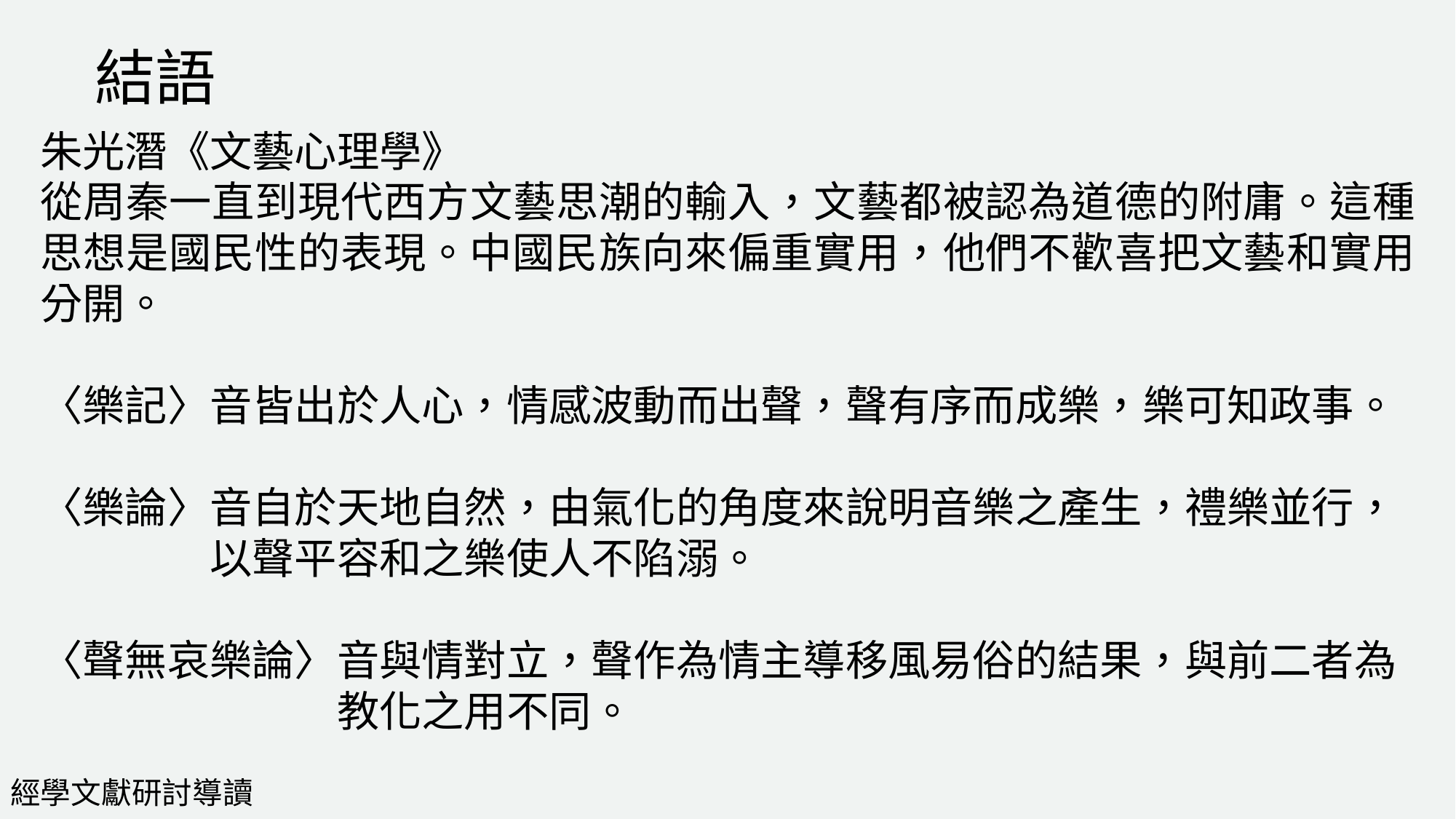

結語
朱光潛《文藝心理學》
從周秦一直到現代西方文藝思潮的輸入，文藝都被認為道德的附庸。這種思想是國民性的表現。中國民族向來偏重實用，他們不歡喜把文藝和實用分開。

〈樂記〉音皆出於人心，情感波動而出聲，聲有序而成樂，樂可知政事。

〈樂論〉音自於天地自然，由氣化的角度來說明音樂之產生，禮樂並行，
　　　　以聲平容和之樂使人不陷溺。

〈聲無哀樂論〉音與情對立，聲作為情主導移風易俗的結果，與前二者為
　　　　　　　教化之用不同。